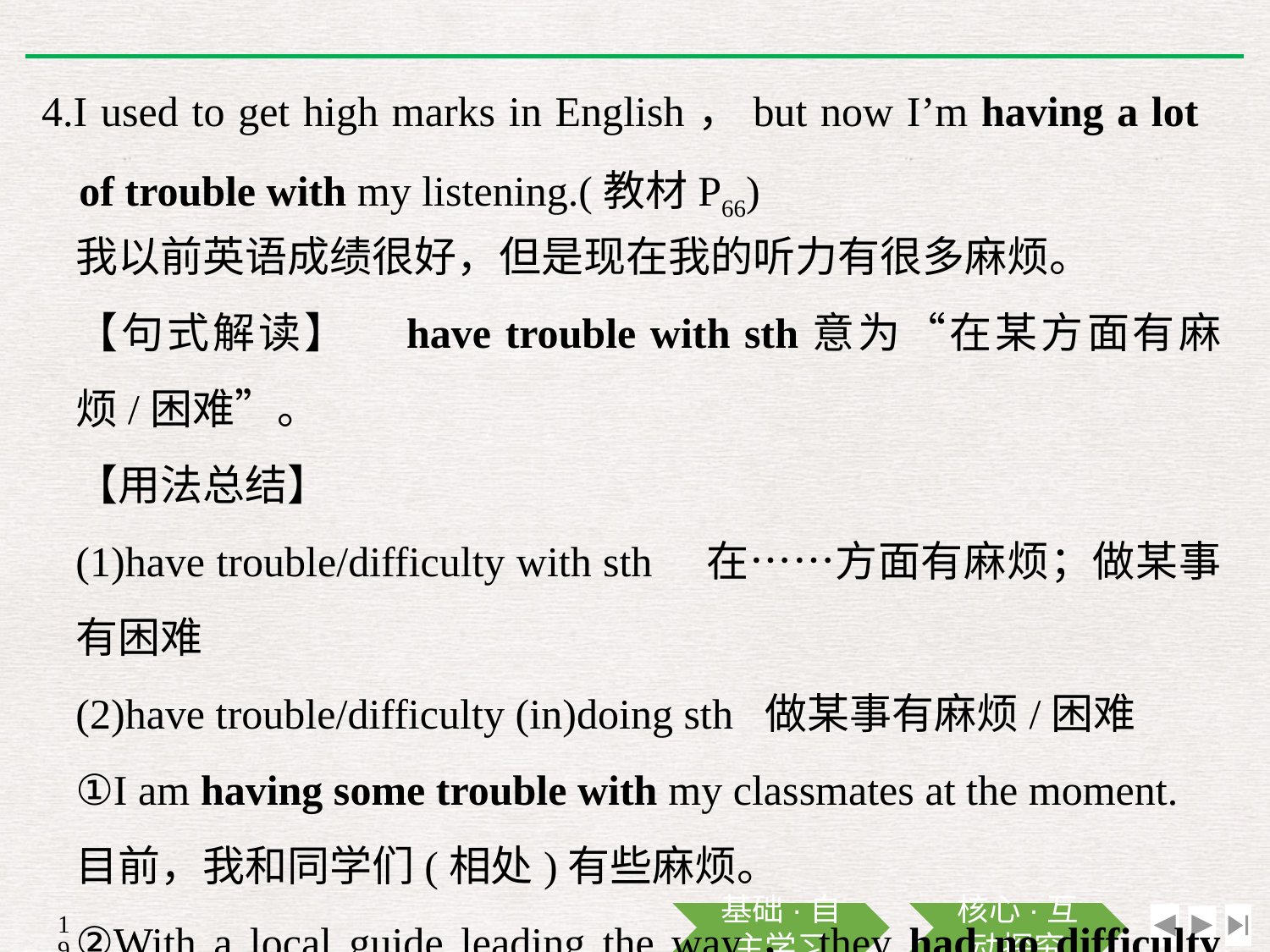

4.I used to get high marks in English，but now I’m having a lot of trouble with my listening.(教材P66)
我以前英语成绩很好，但是现在我的听力有很多麻烦。
【句式解读】　have trouble with sth意为“在某方面有麻烦/困难”。
【用法总结】
(1)have trouble/difficulty with sth　在……方面有麻烦；做某事有困难
(2)have trouble/difficulty (in)doing sth  做某事有麻烦/困难
①I am having some trouble with my classmates at the moment.
目前，我和同学们(相处)有些麻烦。
②With a local guide leading the way，they had no difficulty walking out of the forest.有当地向导带路，他们毫无困难地走出了森林。